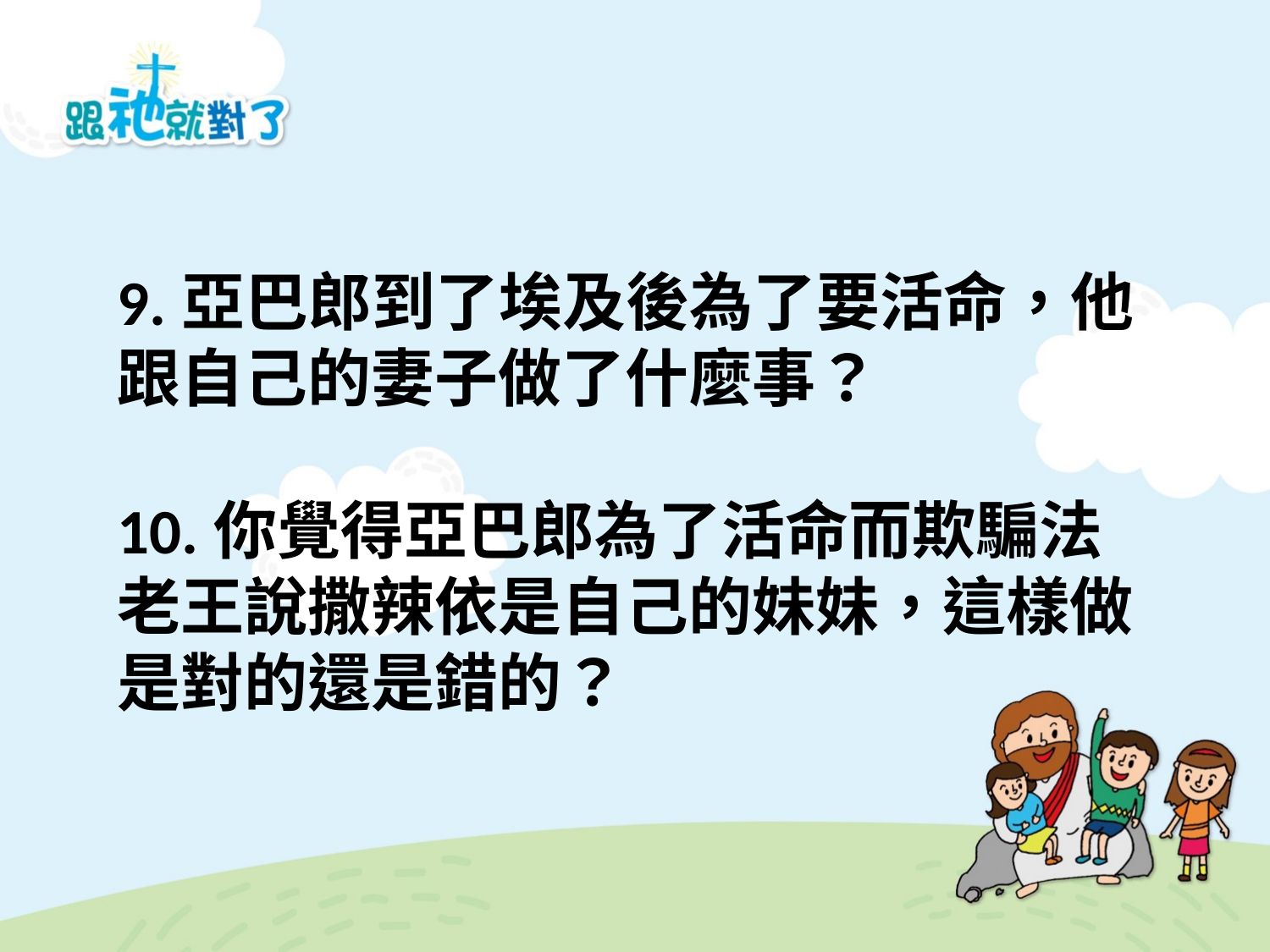

9.亞巴郎到了埃及後為了要活命，他跟自己的妻子做了什麼事？

10.你覺得亞巴郎為了活命而欺騙法老王說撒辣依是自己的妹妹，這樣做是對的還是錯的？